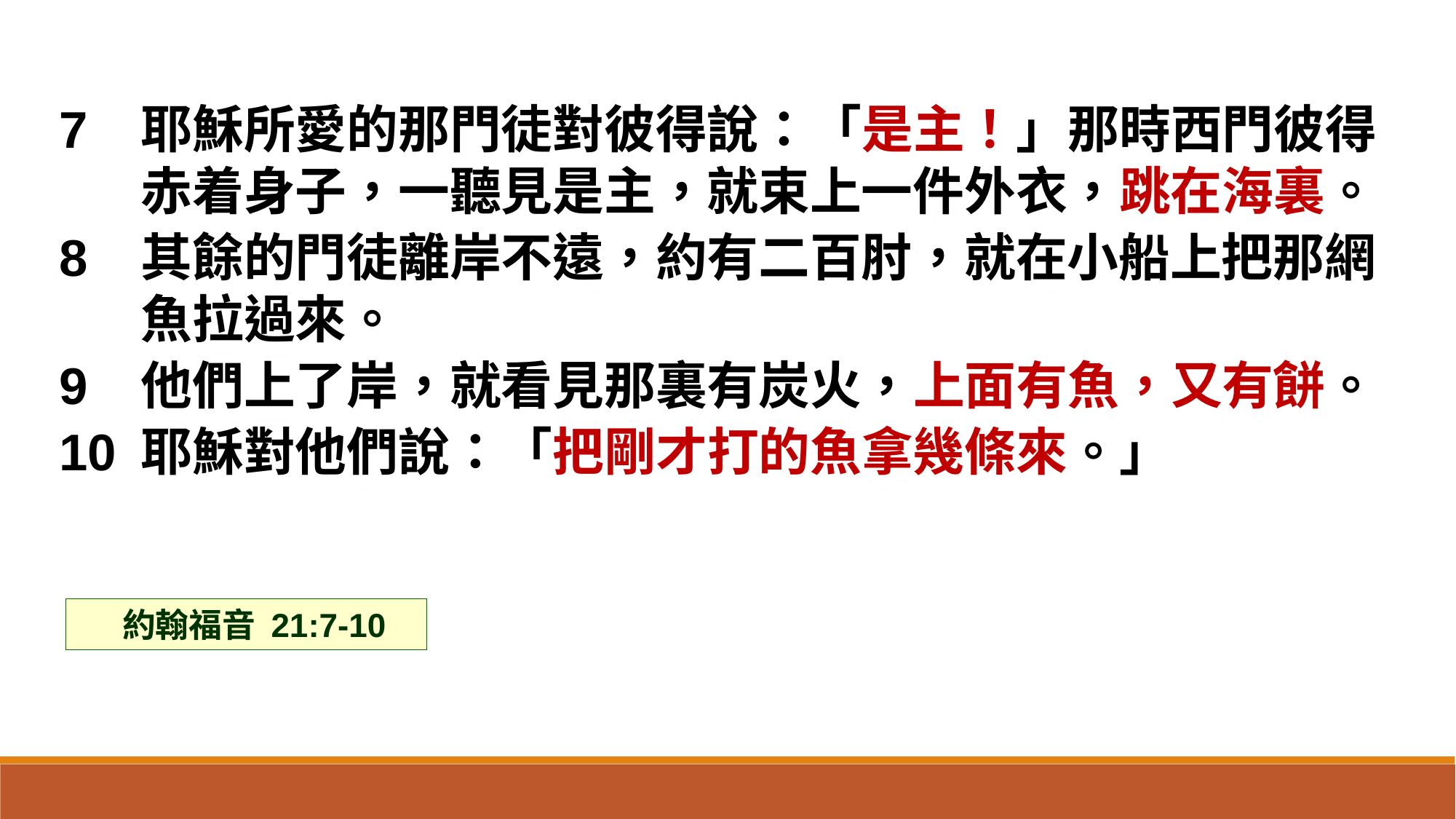

7	耶穌所愛的那門徒對彼得說：「是主！」那時西門彼得赤着身子，一聽見是主，就束上一件外衣，跳在海裏。
8	其餘的門徒離岸不遠，約有二百肘，就在小船上把那網魚拉過來。
9	他們上了岸，就看見那裏有炭火，上面有魚，又有餅。
10	耶穌對他們說：「把剛才打的魚拿幾條來。」
 約翰福音 21:7-10